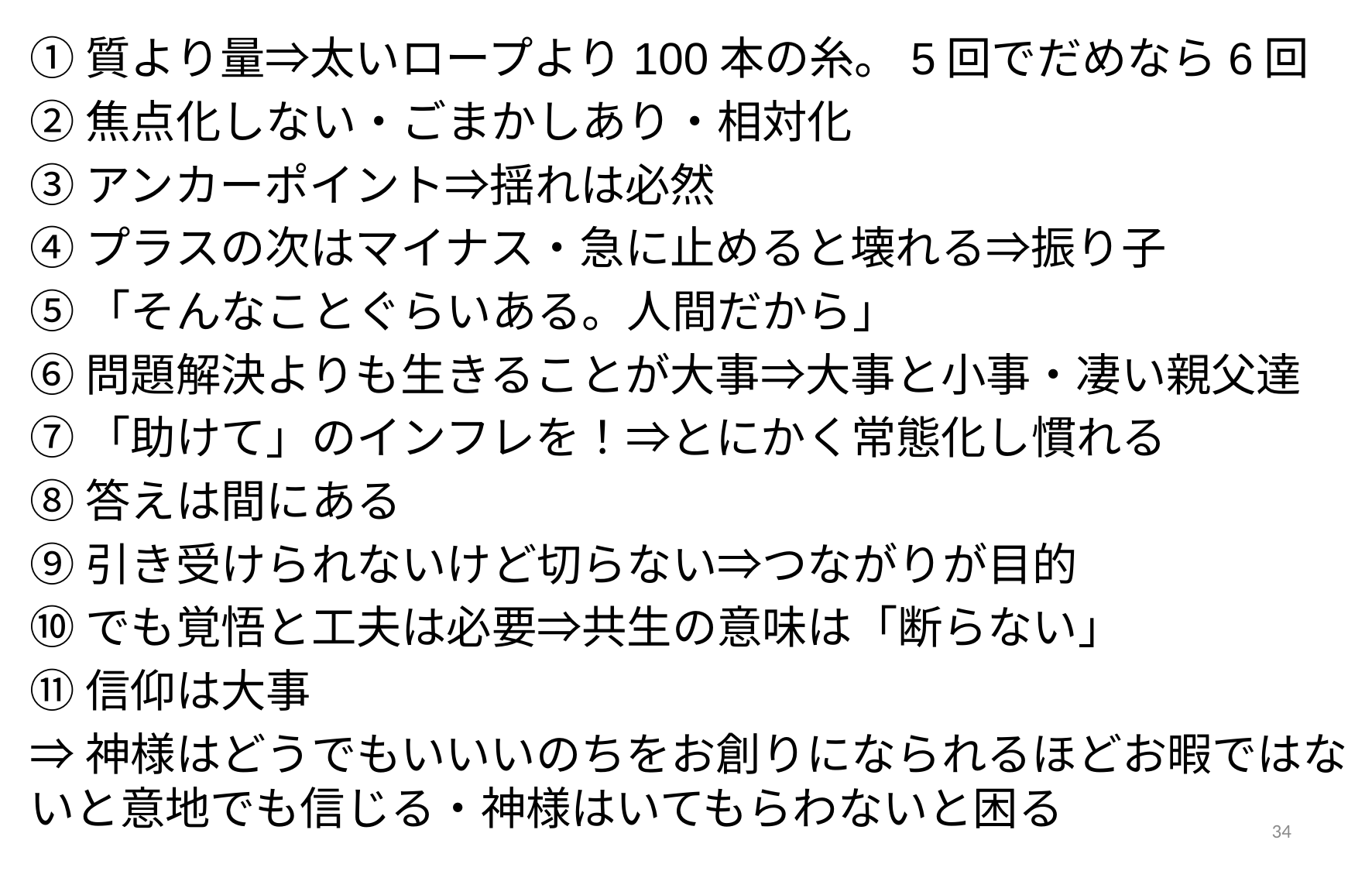

①質より量⇒太いロープより100本の糸。5回でだめなら6回
②焦点化しない・ごまかしあり・相対化
③アンカーポイント⇒揺れは必然
④プラスの次はマイナス・急に止めると壊れる⇒振り子
⑤「そんなことぐらいある。人間だから」
⑥問題解決よりも生きることが大事⇒大事と小事・凄い親父達
⑦「助けて」のインフレを！⇒とにかく常態化し慣れる
⑧答えは間にある
⑨引き受けられないけど切らない⇒つながりが目的
⑩でも覚悟と工夫は必要⇒共生の意味は「断らない」
⑪信仰は大事
⇒神様はどうでもいいいのちをお創りになられるほどお暇ではないと意地でも信じる・神様はいてもらわないと困る

34